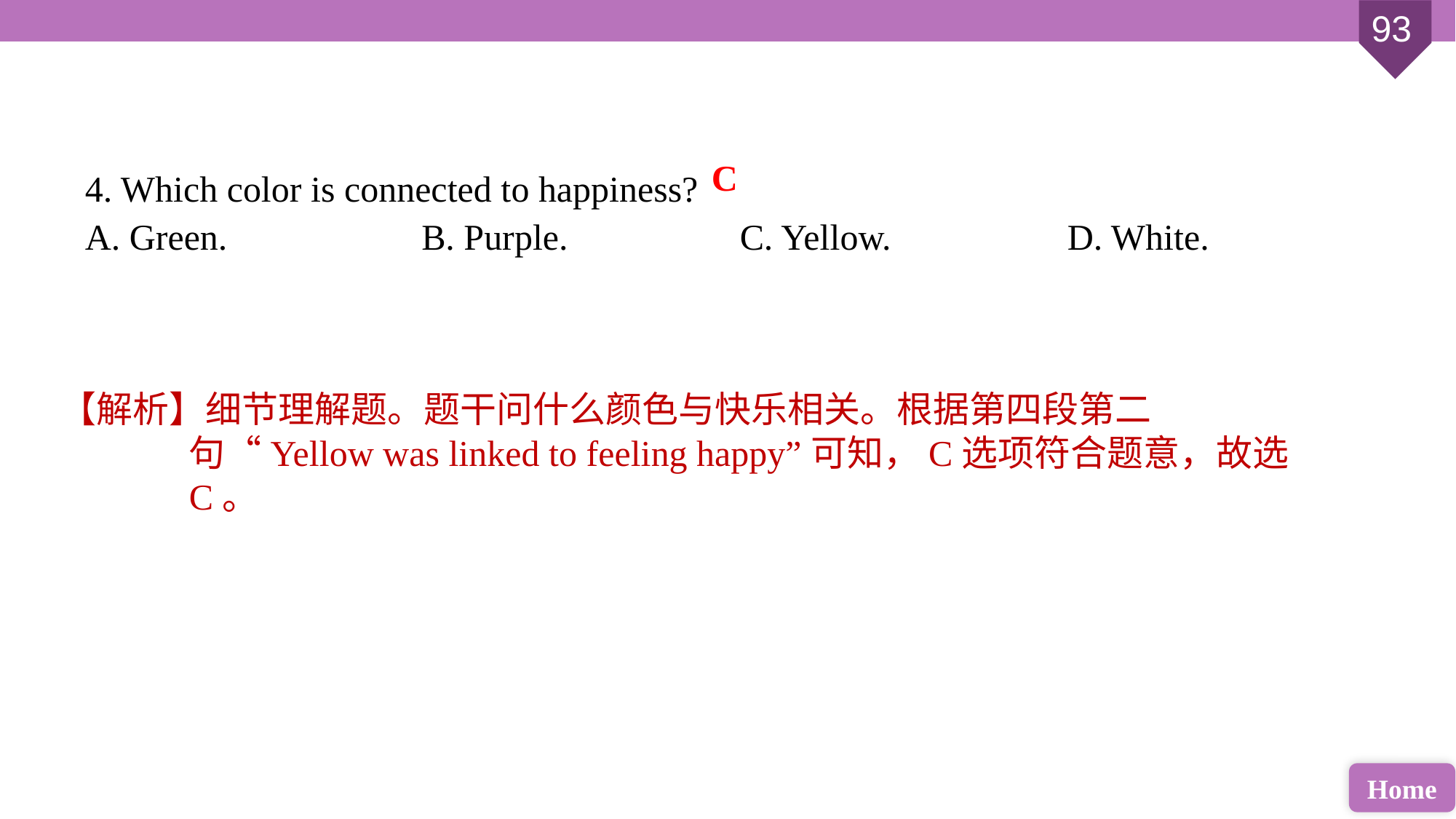

C
4. Which color is connected to happiness?
A. Green.		 B. Purple. 		C. Yellow. 		D. White.
【解析】细节理解题。题干问什么颜色与快乐相关。根据第四段第二句“Yellow was linked to feeling happy”可知，C选项符合题意，故选C。